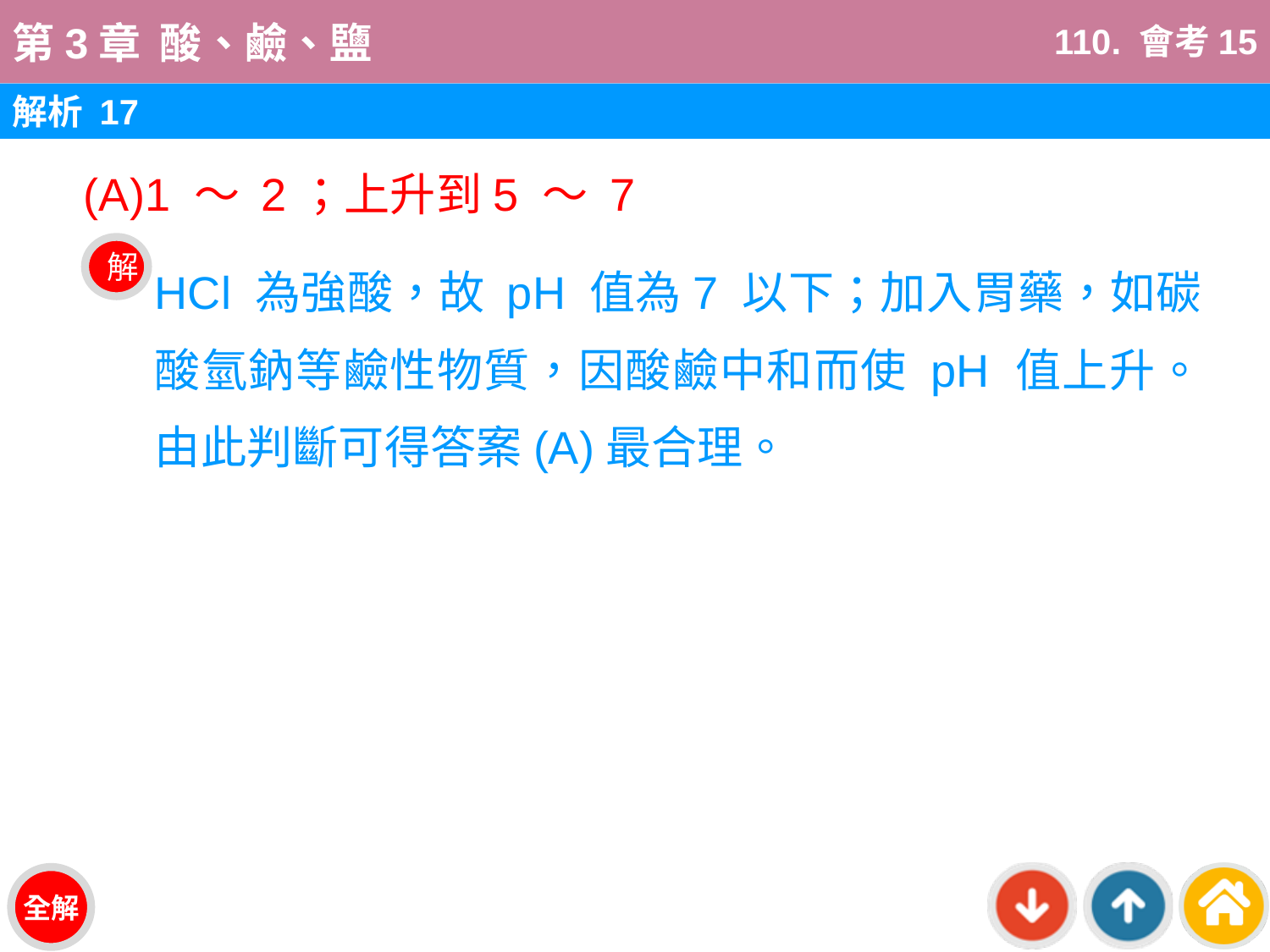

110. 會考15
解析 17
(A)1 ～ 2；上升到5 ～ 7
HCl 為強酸，故 pH 值為7 以下；加入胃藥，如碳酸氫鈉等鹼性物質，因酸鹼中和而使 pH 值上升。由此判斷可得答案(A)最合理。
解
全解